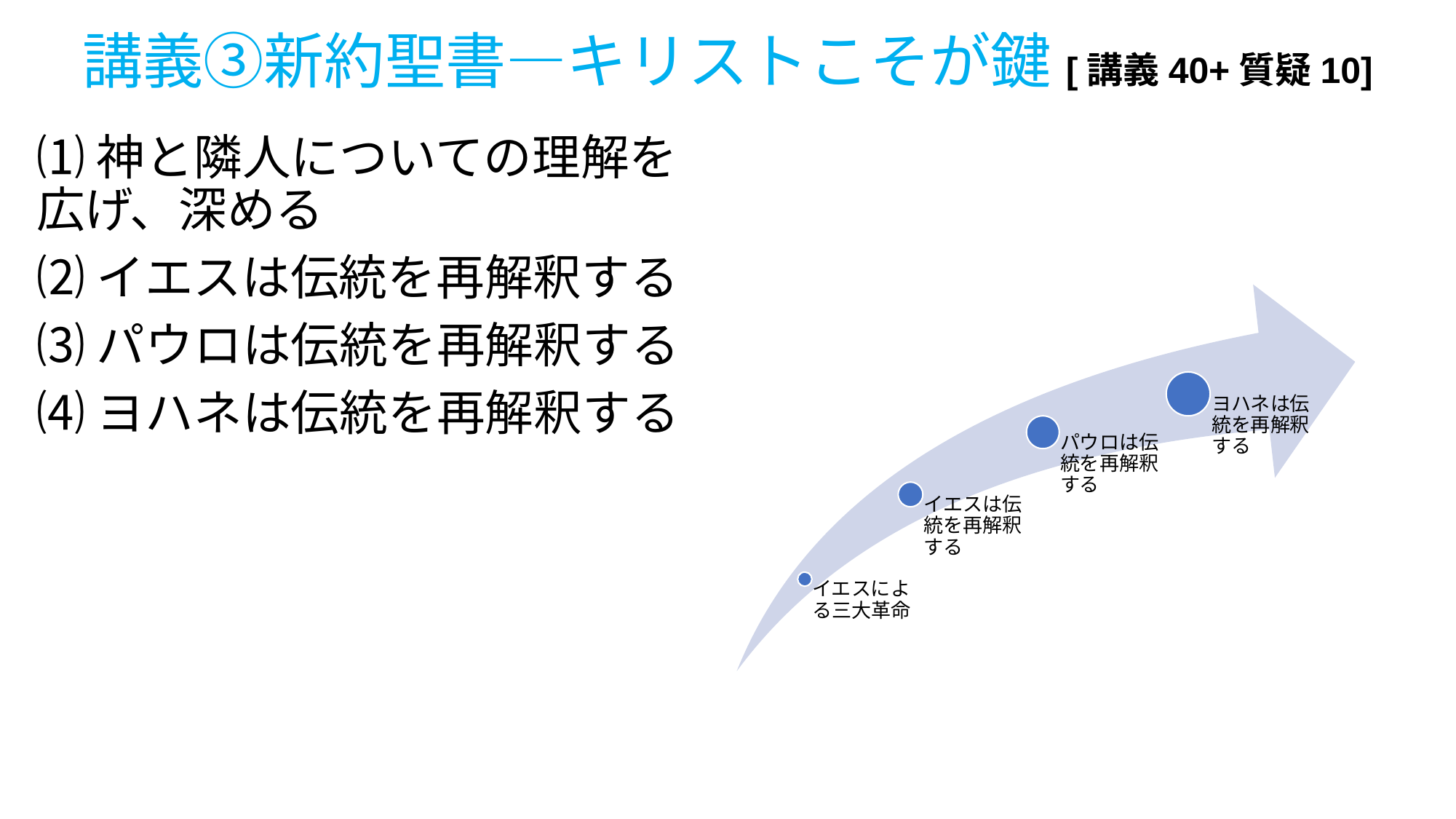

# 講義③新約聖書―キリストこそが鍵[講義40+質疑10]
⑴神と隣人についての理解を広げ、深める
⑵イエスは伝統を再解釈する
⑶パウロは伝統を再解釈する
⑷ヨハネは伝統を再解釈する
イエスによる三大革命
イエスは伝統を再解釈する
パウロは伝統を再解釈する
ヨハネは伝統を再解釈する